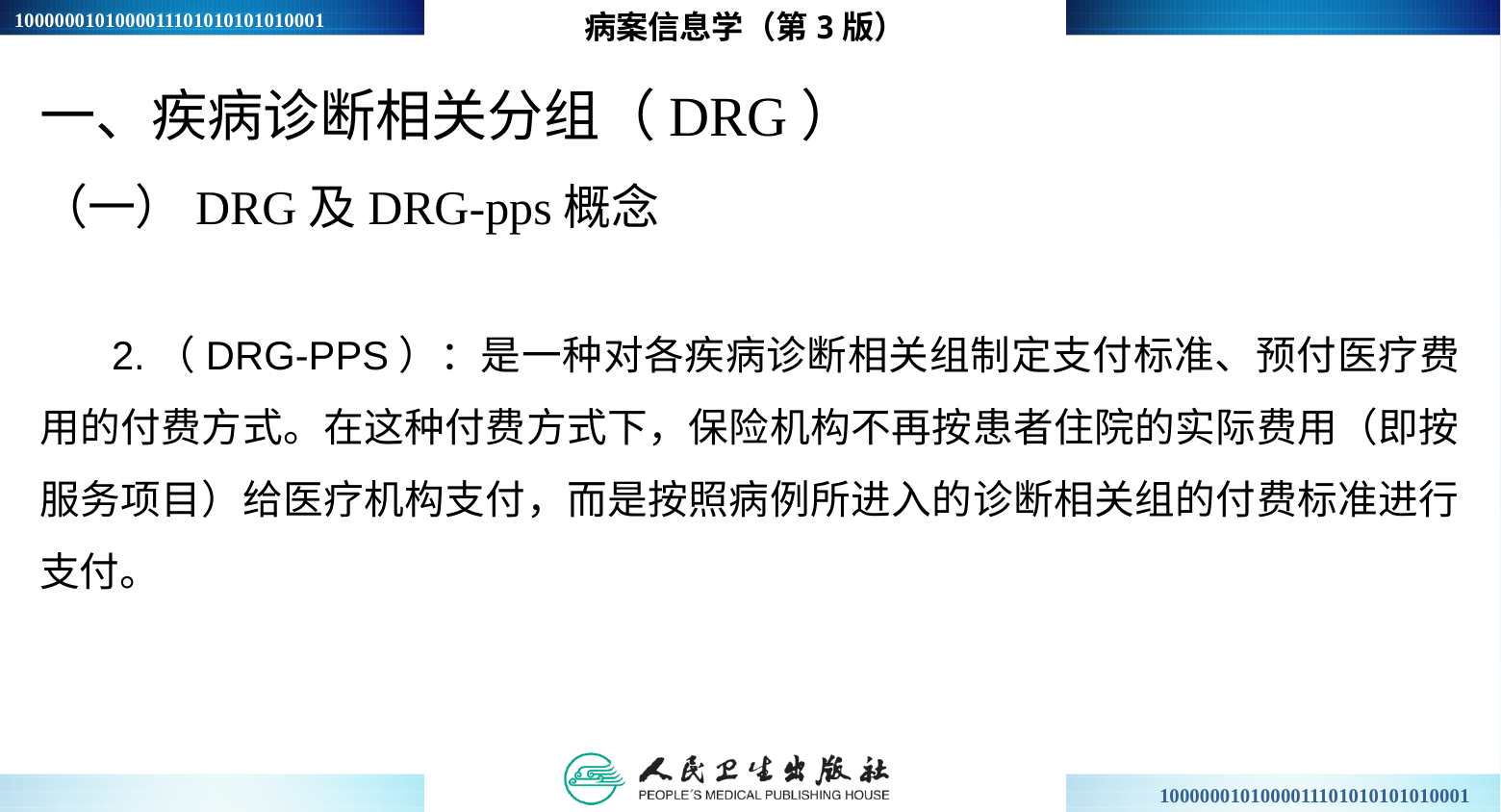

病案信息学（第3版）
一、疾病诊断相关分组（DRG）
（一）DRG及DRG-pps概念

2.（DRG-PPS）：是一种对各疾病诊断相关组制定支付标准、预付医疗费用的付费方式。在这种付费方式下，保险机构不再按患者住院的实际费用（即按服务项目）给医疗机构支付，而是按照病例所进入的诊断相关组的付费标准进行支付。